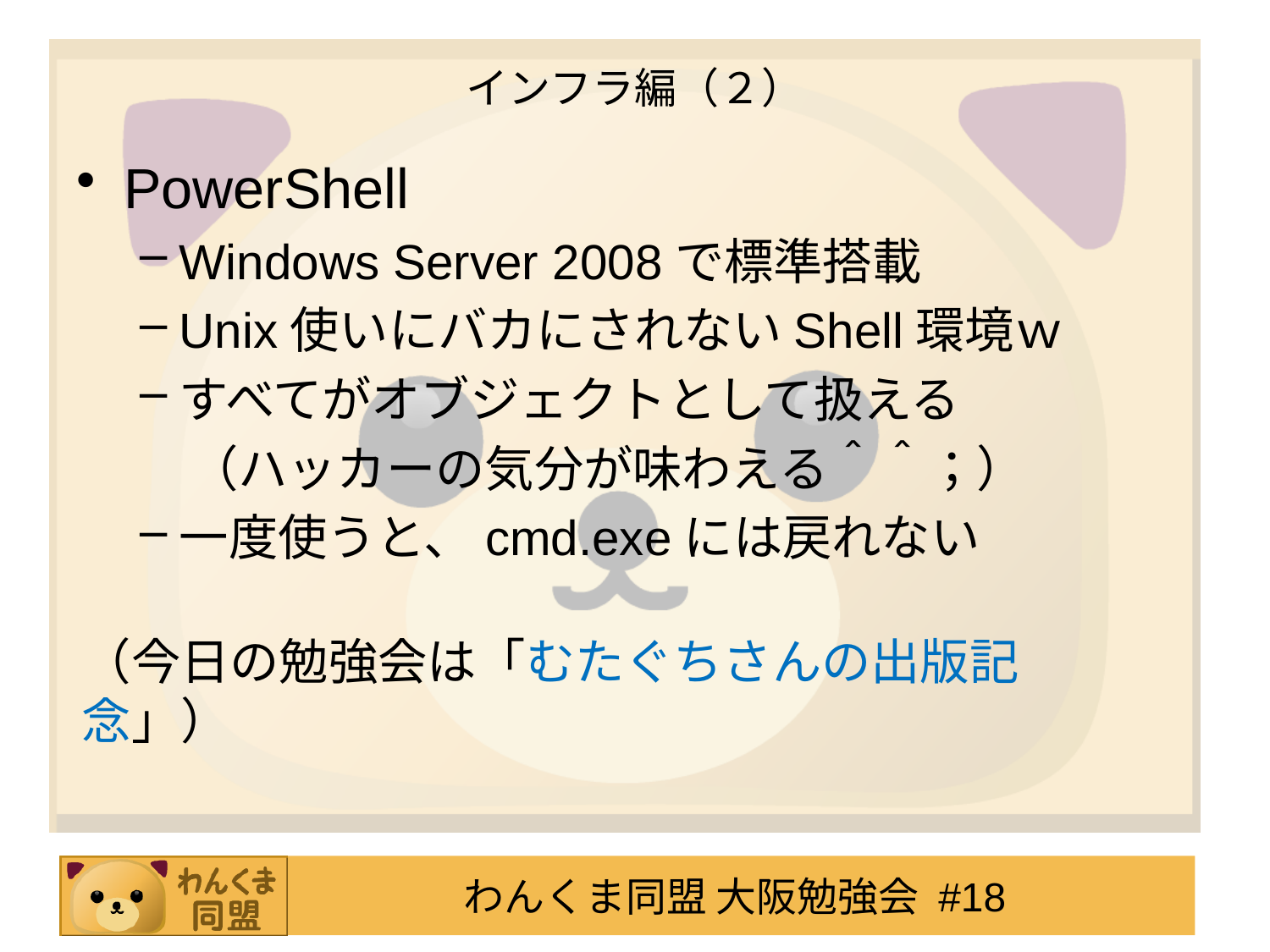

# インフラ編（２）
PowerShell
Windows Server 2008で標準搭載
Unix使いにバカにされないShell環境ｗ
すべてがオブジェクトとして扱える
　（ハッカーの気分が味わえる＾＾；）
一度使うと、cmd.exeには戻れない
（今日の勉強会は「むたぐちさんの出版記念」）